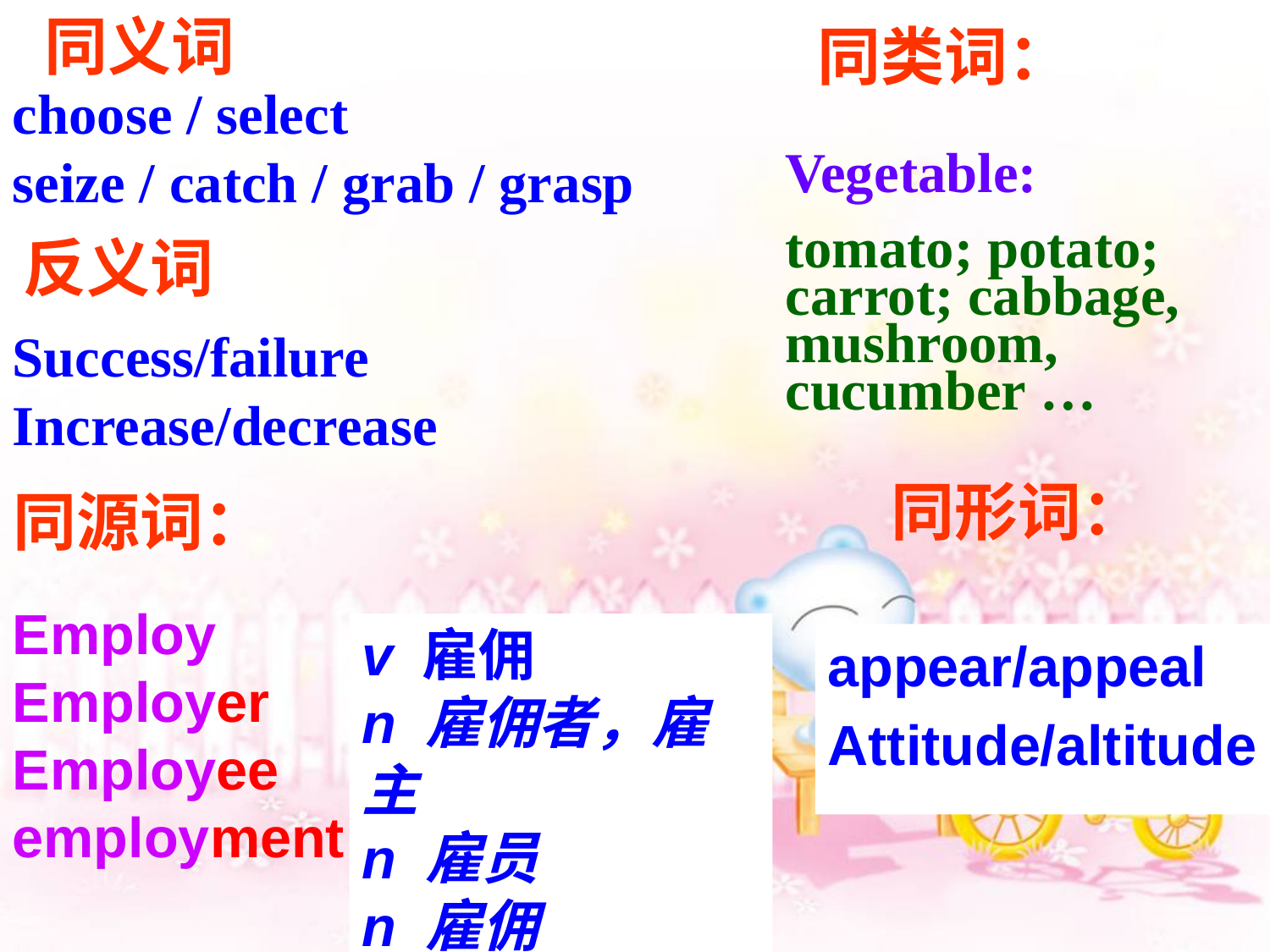

同义词
同类词：
choose / select
seize / catch / grab / grasp
Vegetable:
tomato; potato; carrot; cabbage, mushroom, cucumber …
反义词
Success/failure
Increase/decrease
同形词：
同源词：
Employ
Employer
Employee
employment
v 雇佣
n 雇佣者，雇主
n 雇员
n 雇佣
appear/appeal
Attitude/altitude